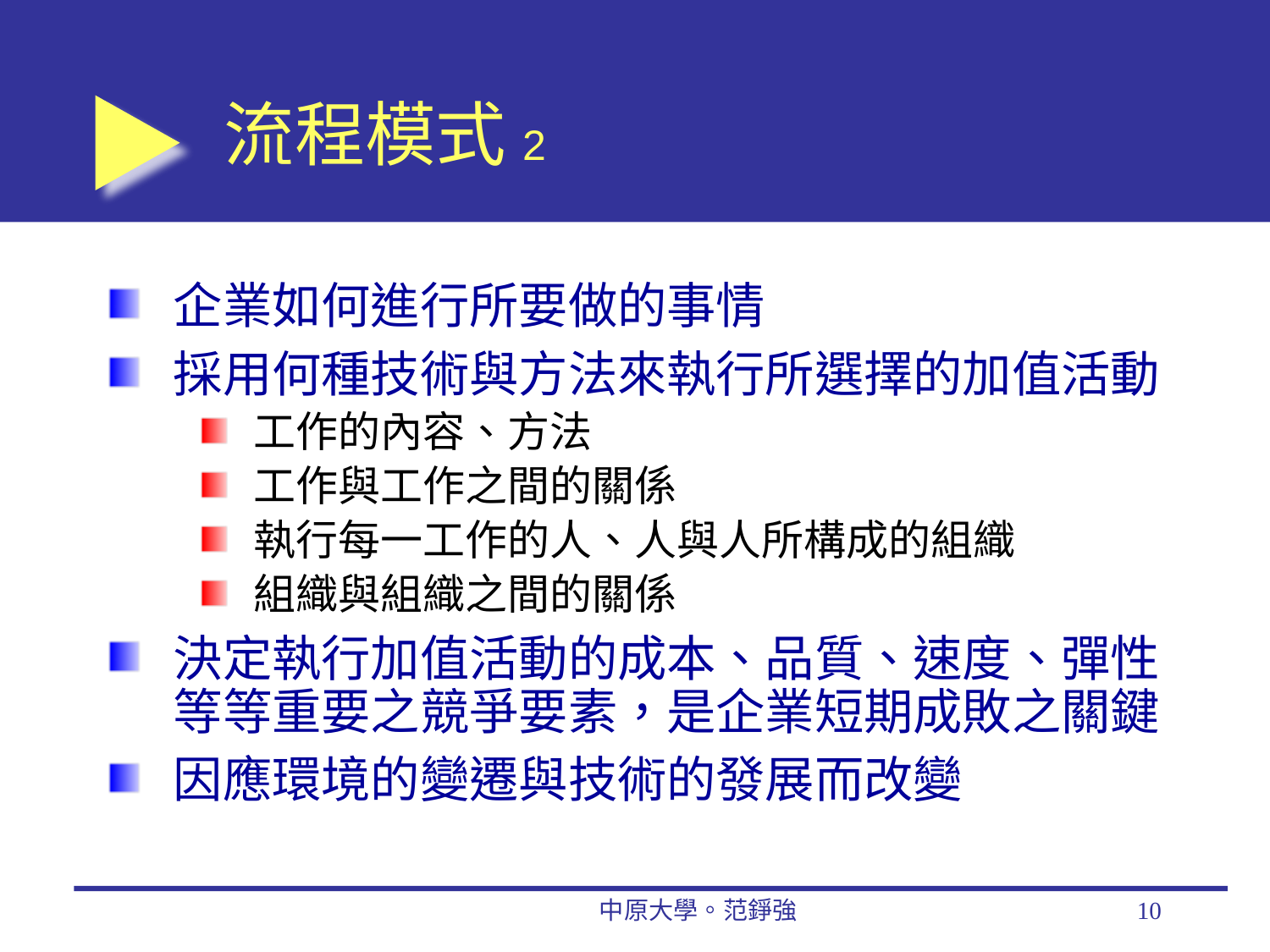

# 流程模式2
企業如何進行所要做的事情
採用何種技術與方法來執行所選擇的加值活動
工作的內容、方法
工作與工作之間的關係
執行每一工作的人、人與人所構成的組織
組織與組織之間的關係
決定執行加值活動的成本、品質、速度、彈性等等重要之競爭要素，是企業短期成敗之關鍵
因應環境的變遷與技術的發展而改變
中原大學。范錚強
10